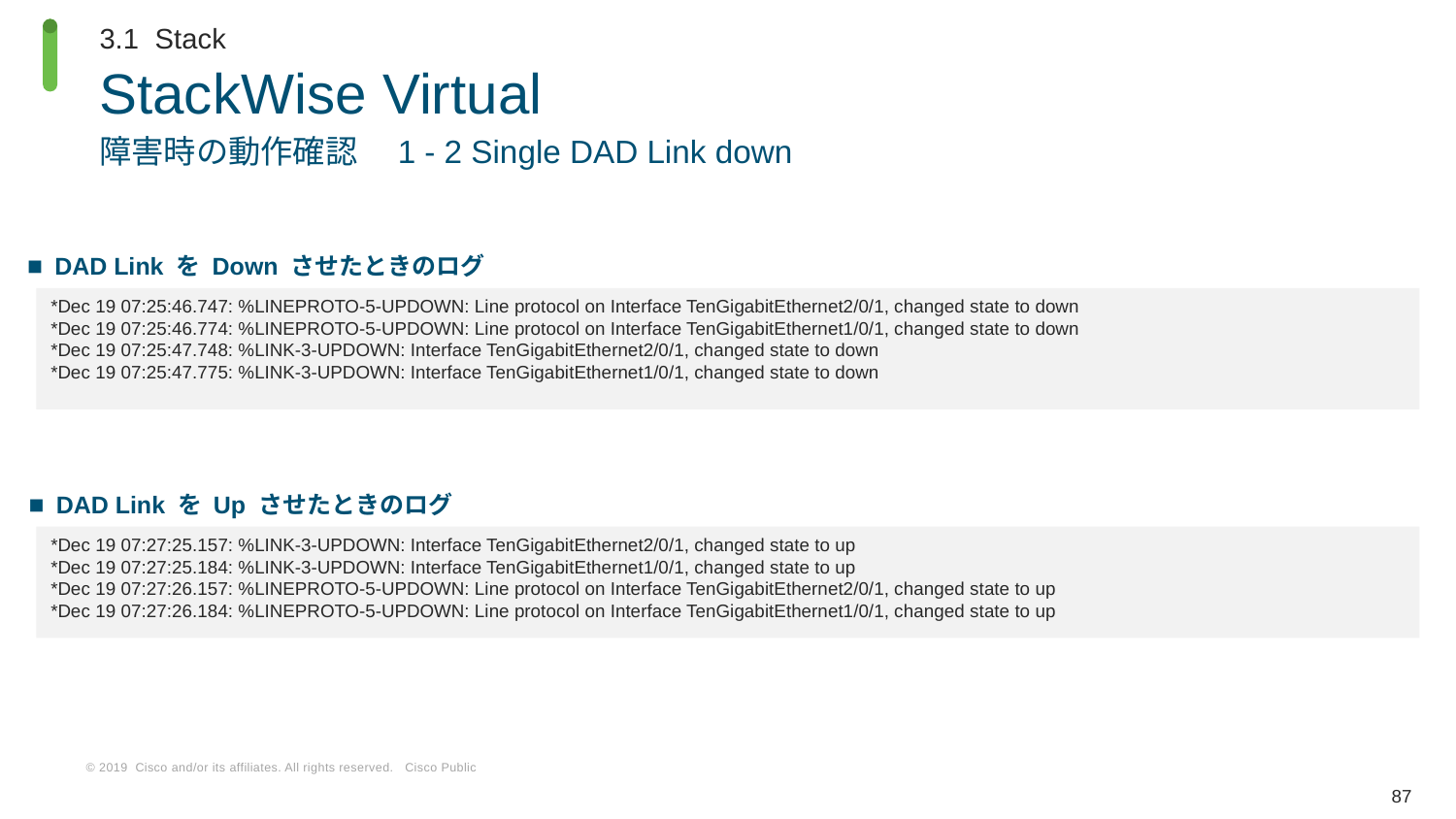

3.1  Stack
# StackWise Virtual
障害時の動作確認　1 - 2 Single DAD Link down
DAD Link を Down させたときのログ
*Dec 19 07:25:46.747: %LINEPROTO-5-UPDOWN: Line protocol on Interface TenGigabitEthernet2/0/1, changed state to down
*Dec 19 07:25:46.774: %LINEPROTO-5-UPDOWN: Line protocol on Interface TenGigabitEthernet1/0/1, changed state to down
*Dec 19 07:25:47.748: %LINK-3-UPDOWN: Interface TenGigabitEthernet2/0/1, changed state to down
*Dec 19 07:25:47.775: %LINK-3-UPDOWN: Interface TenGigabitEthernet1/0/1, changed state to down
DAD Link を Up させたときのログ
*Dec 19 07:27:25.157: %LINK-3-UPDOWN: Interface TenGigabitEthernet2/0/1, changed state to up
*Dec 19 07:27:25.184: %LINK-3-UPDOWN: Interface TenGigabitEthernet1/0/1, changed state to up
*Dec 19 07:27:26.157: %LINEPROTO-5-UPDOWN: Line protocol on Interface TenGigabitEthernet2/0/1, changed state to up
*Dec 19 07:27:26.184: %LINEPROTO-5-UPDOWN: Line protocol on Interface TenGigabitEthernet1/0/1, changed state to up
87